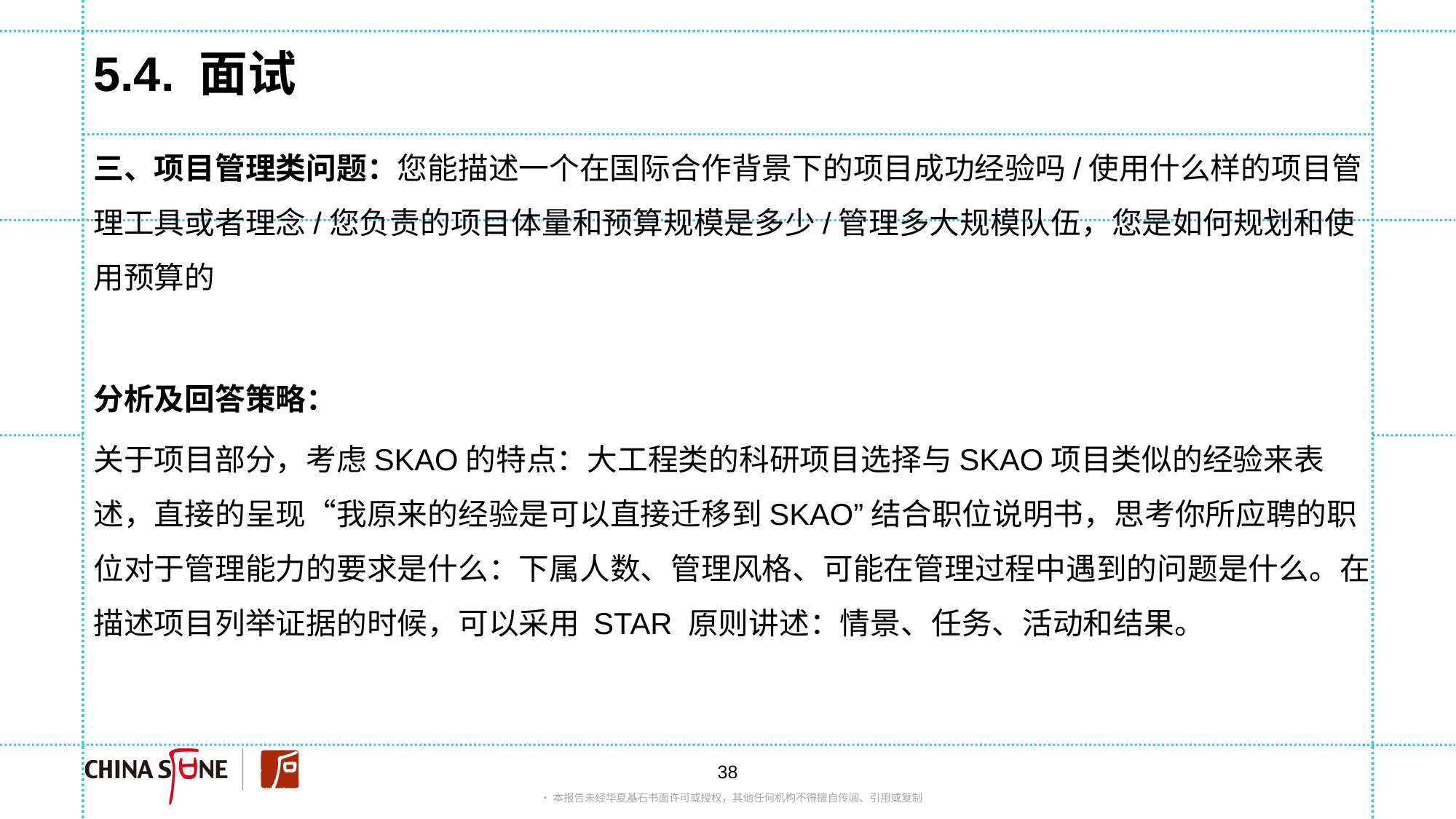

# 5.4. 面试
三、项目管理类问题：您能描述一个在国际合作背景下的项目成功经验吗/使用什么样的项目管理工具或者理念/您负责的项目体量和预算规模是多少/管理多大规模队伍，您是如何规划和使用预算的

分析及回答策略：
关于项目部分，考虑SKAO的特点：大工程类的科研项目选择与SKAO项目类似的经验来表述，直接的呈现“我原来的经验是可以直接迁移到SKAO”结合职位说明书，思考你所应聘的职位对于管理能力的要求是什么：下属人数、管理风格、可能在管理过程中遇到的问题是什么。在描述项目列举证据的时候，可以采用 STAR 原则讲述：情景、任务、活动和结果。